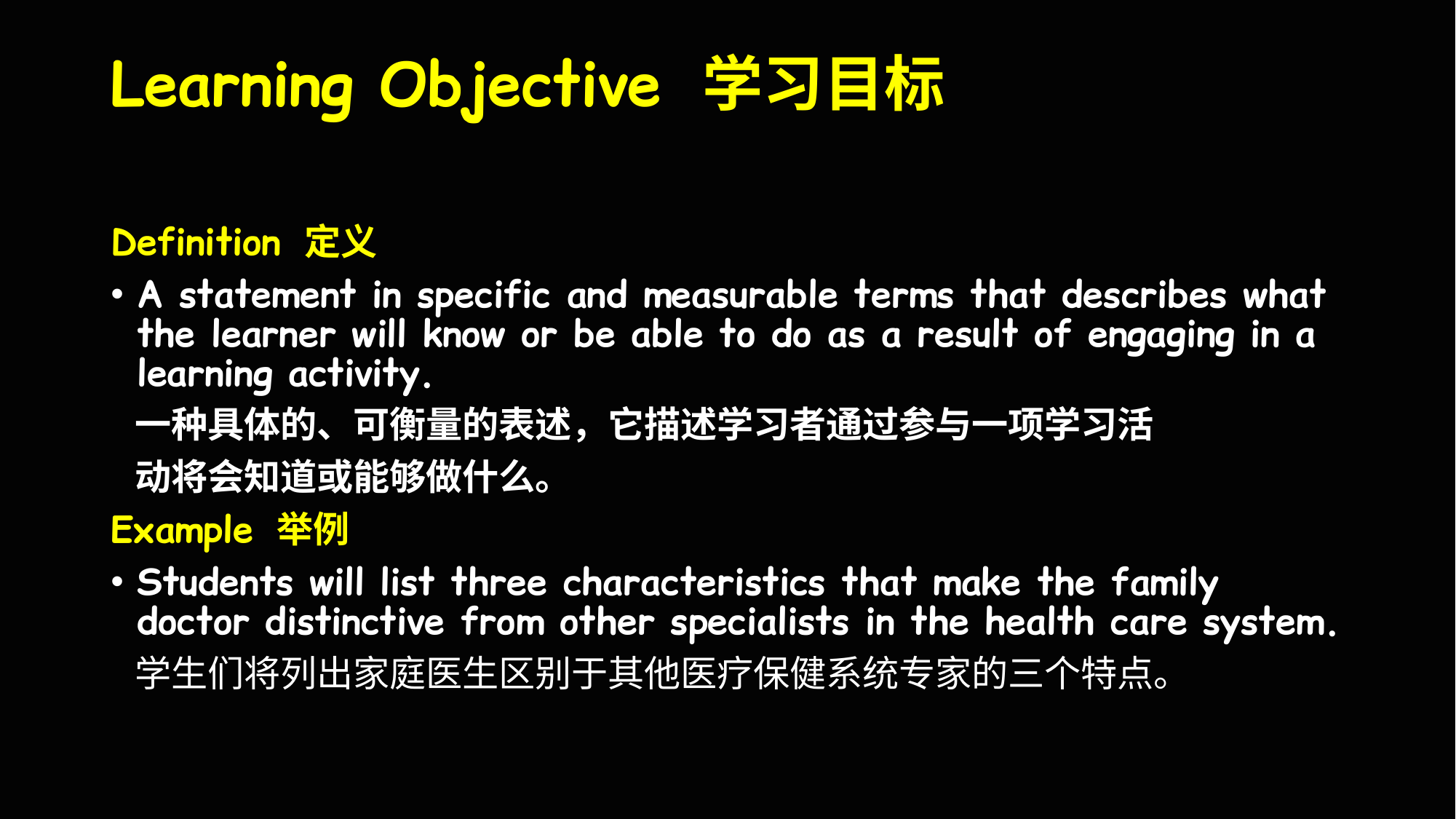

# Learning Objective 学习目标
Definition 定义
A statement in specific and measurable terms that describes what the learner will know or be able to do as a result of engaging in a learning activity.
  一种具体的、可衡量的表述，它描述学习者通过参与一项学习活
  动将会知道或能够做什么。
Example 举例
Students will list three characteristics that make the family doctor distinctive from other specialists in the health care system.
  学生们将列出家庭医生区别于其他医疗保健系统专家的三个特点。